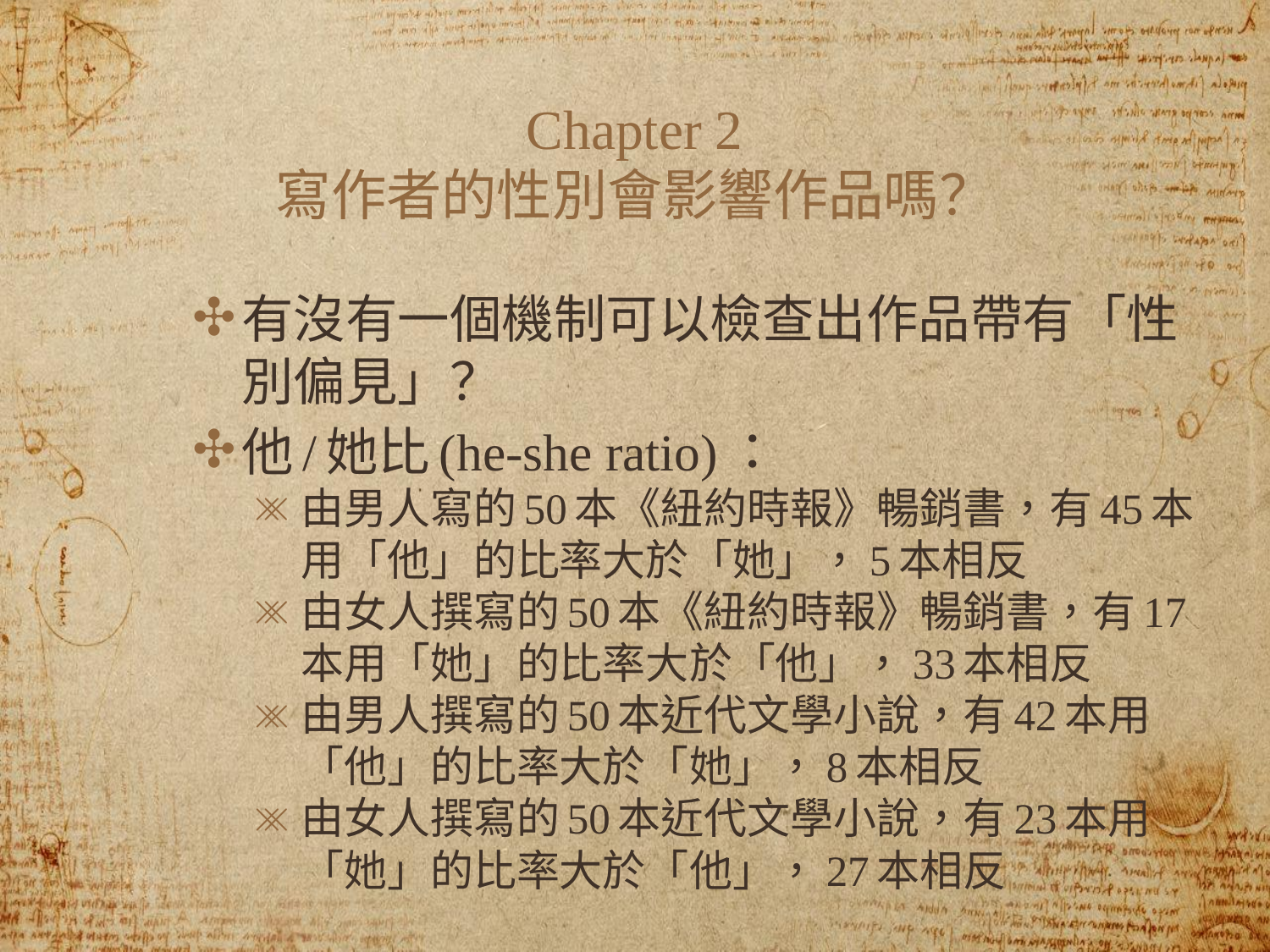

# Chapter 2
寫作者的性別會影響作品嗎？
有沒有一個機制可以檢查出作品帶有「性別偏見」？
他/她比(he-she ratio)：
由男人寫的50本《紐約時報》暢銷書，有45本用「他」的比率大於「她」，5本相反
由女人撰寫的50本《紐約時報》暢銷書，有17本用「她」的比率大於「他」，33本相反
由男人撰寫的50本近代文學小說，有42本用「他」的比率大於「她」，8本相反
由女人撰寫的50本近代文學小說，有23本用「她」的比率大於「他」，27本相反